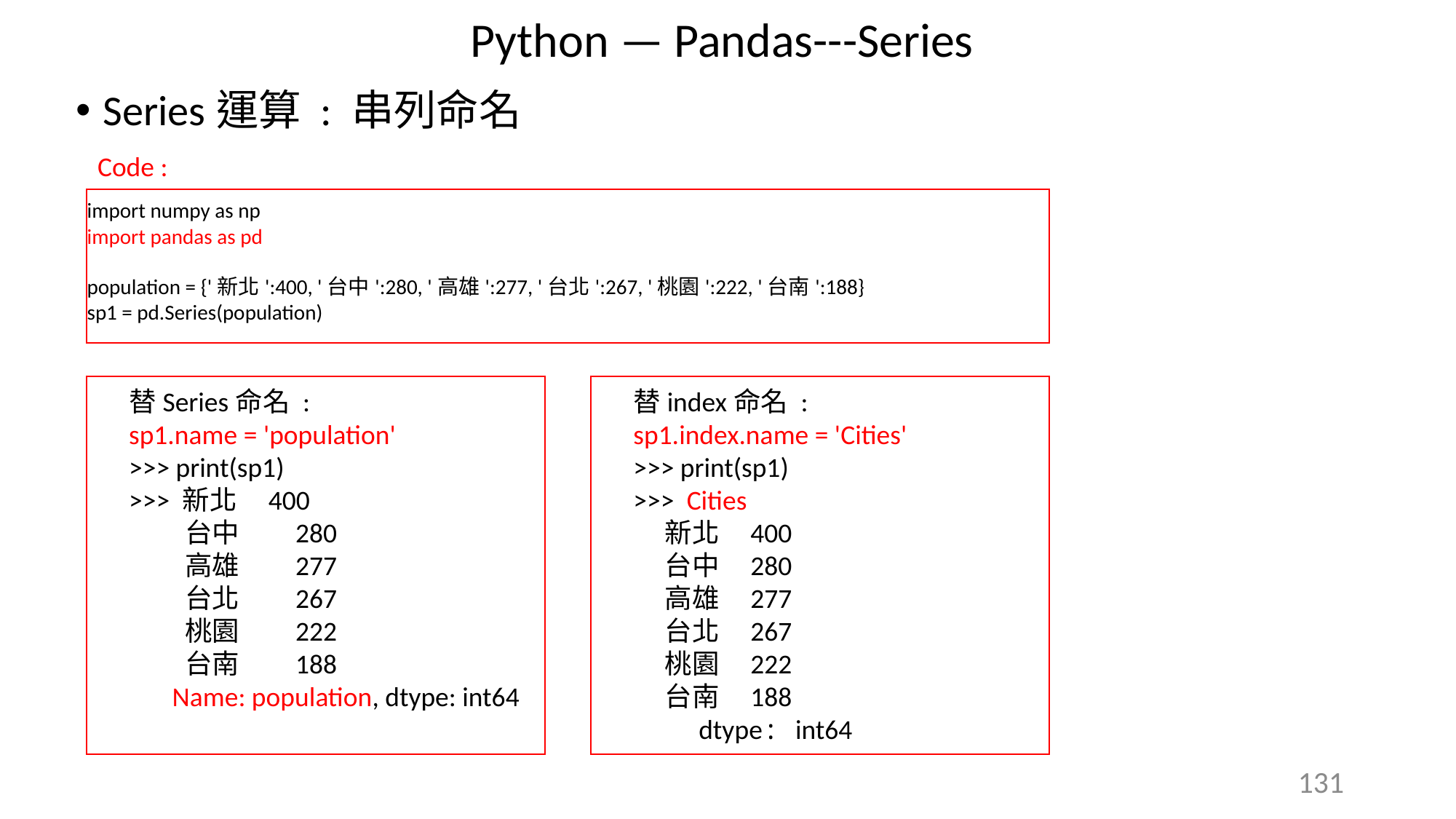

Python — Pandas---Series
Series運算 : 串列命名
Code :

import numpy as np
import pandas as pd

population = {'新北':400, '台中':280, '高雄':277, '台北':267, '桃園':222, '台南':188}
sp1 = pd.Series(population)

替Series命名 :
sp1.name = 'population'
>>> print(sp1)
>>> 新北    400
        台中        280
        高雄        277
        台北        267
        桃園        222
        台南        188
       Name: population, dtype: int64

替index命名 :
sp1.index.name = 'Cities'
>>> print(sp1)
>>>  Cities
    新北    400
    台中    280
    高雄    277
    台北    267
    桃園    222
    台南    188
    dtype: int64
131